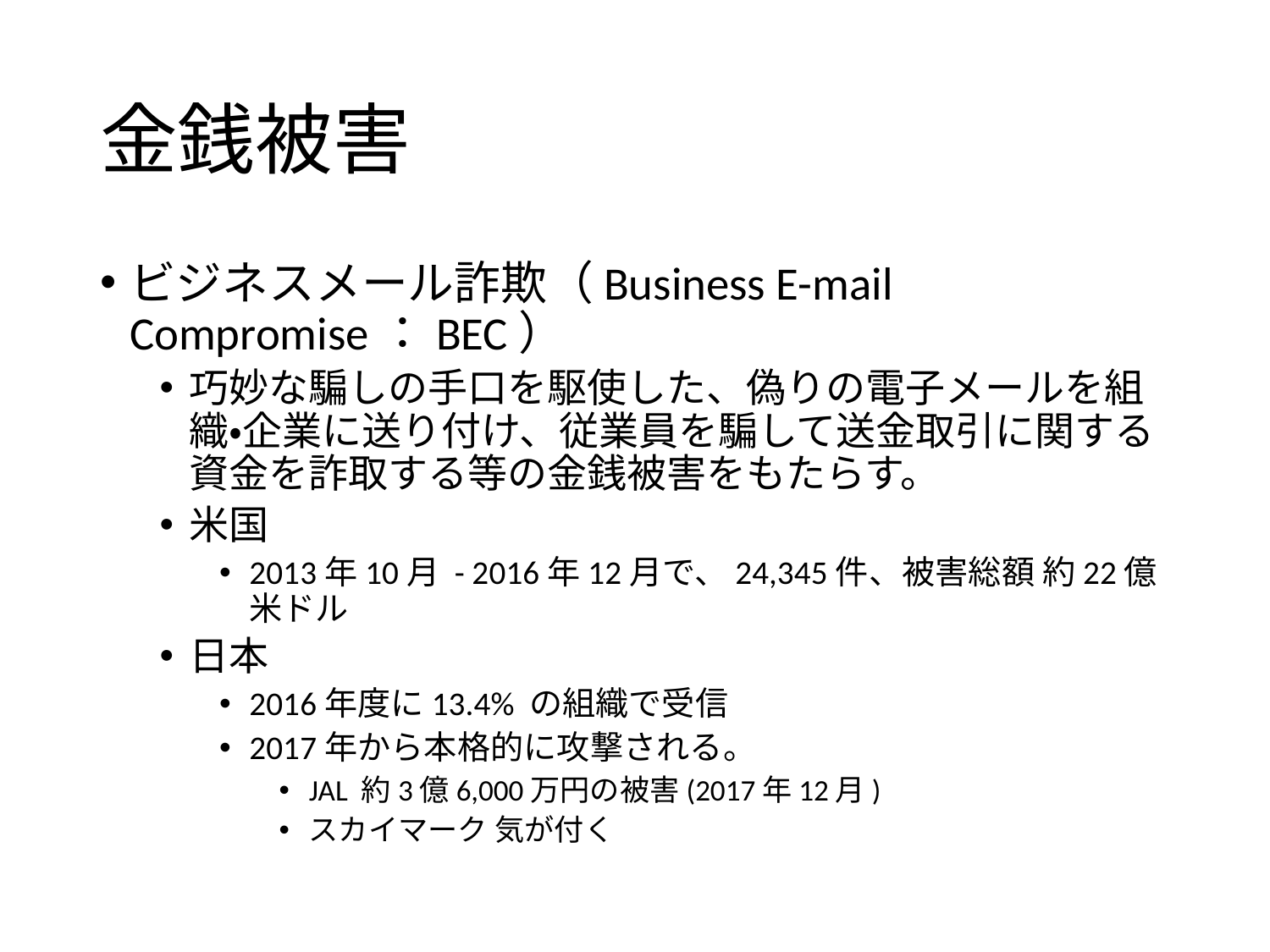

# 金銭被害
ビジネスメール詐欺（Business E-mail Compromise：BEC）
巧妙な騙しの手口を駆使した、偽りの電子メールを組織・企業に送り付け、従業員を騙して送金取引に関する資金を詐取する等の金銭被害をもたらす。
米国
2013年10月 - 2016年12月で、24,345件、被害総額 約22億米ドル
日本
2016年度に13.4% の組織で受信
2017年から本格的に攻撃される。
JAL 約3億6,000万円の被害(2017年12月)
スカイマーク 気が付く